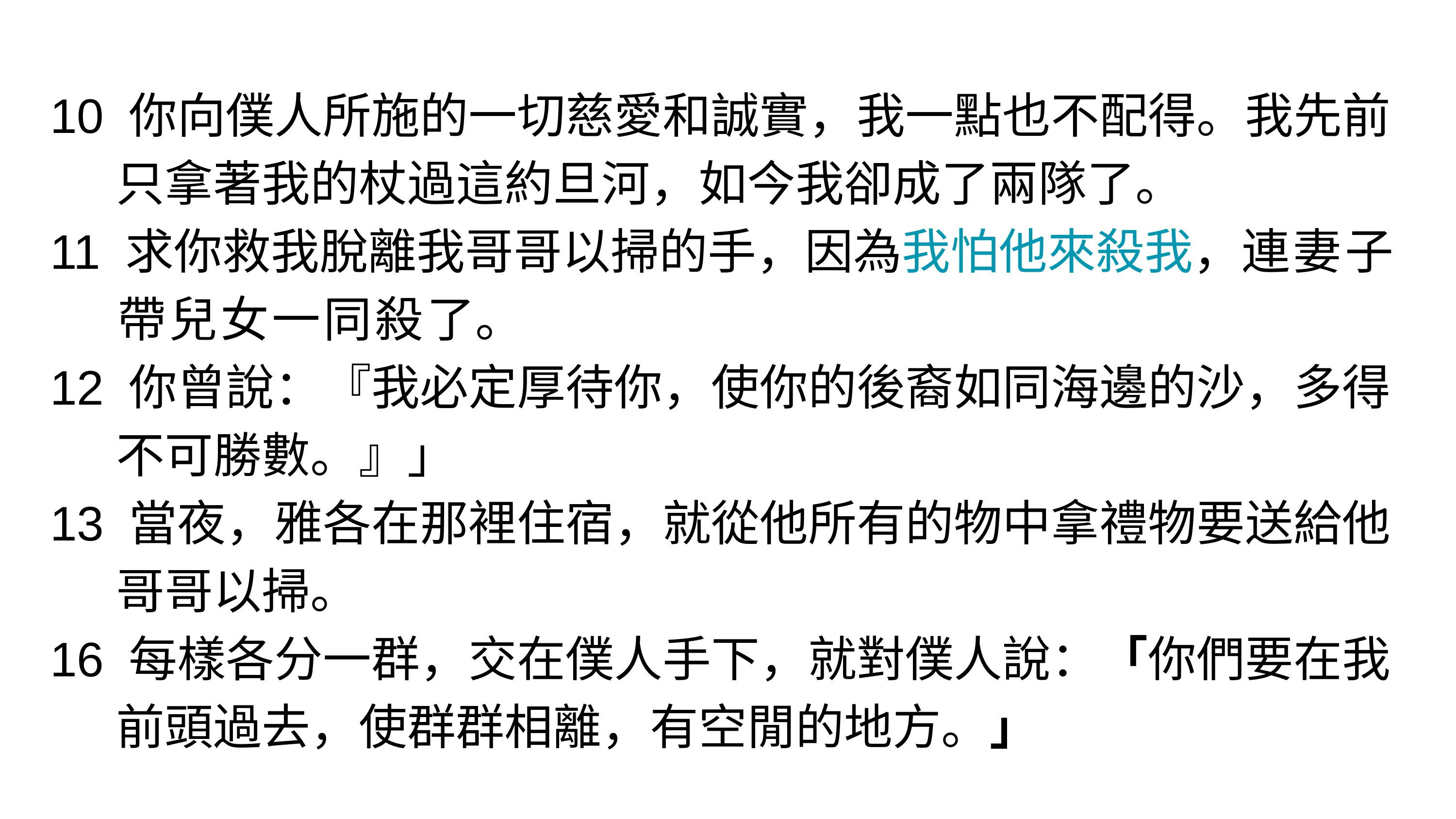

10 你向僕人所施的一切慈愛和誠實，我一點也不配得。我先前
     只拿著我的杖過這約旦河，如今我卻成了兩隊了。
11 求你救我脫離我哥哥以掃的手，因為我怕他來殺我，連妻子
    帶兒女一同殺了。
12 你曾說：『我必定厚待你，使你的後裔如同海邊的沙，多得
     不可勝數。』」
13 當夜，雅各在那裡住宿，就從他所有的物中拿禮物要送給他
     哥哥以掃。
16 每樣各分一群，交在僕人手下，就對僕人說：「你們要在我
     前頭過去，使群群相離，有空閒的地方。」